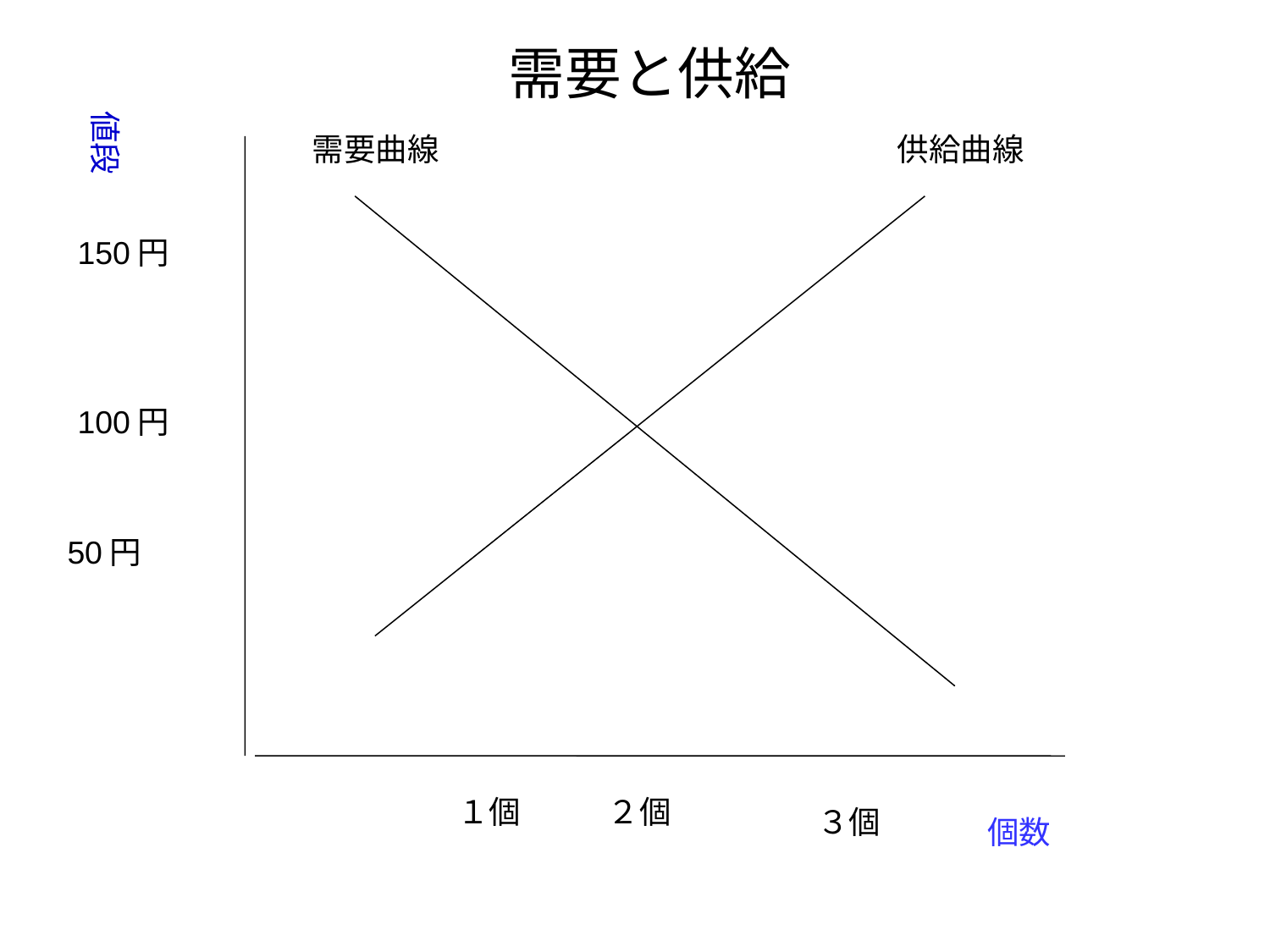

需要と供給
値段
需要曲線
供給曲線

150円
100円
50円

１個
２個

３個
個数